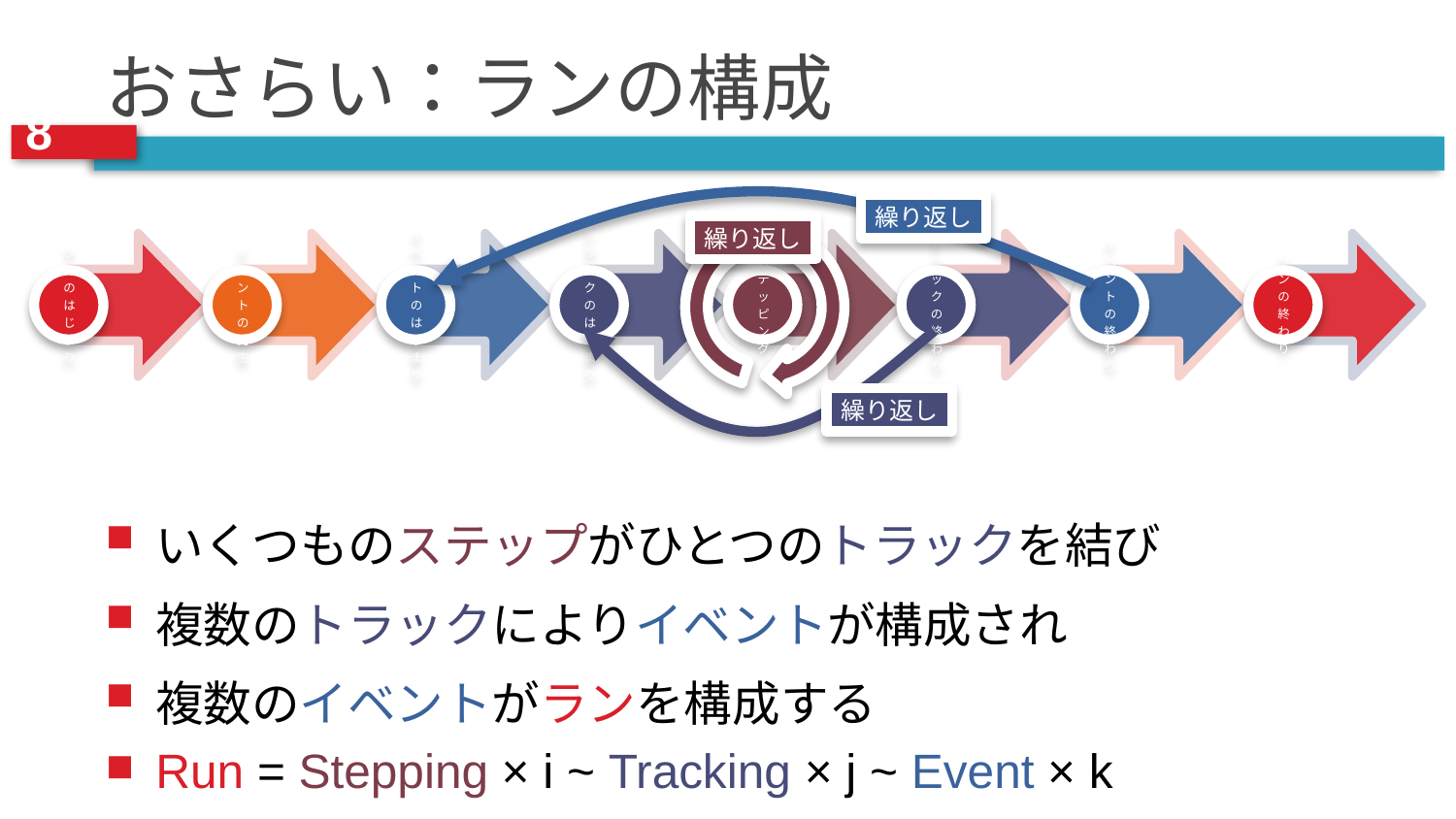

Geant4 Tutorial @ Japan 2007 - Histograming and Analysis using ROOT
# おさらい：ランの構成

繰り返し
ランのはじまり
イベントの発生
トラックのはじまり
イベントのはじまり
ランの終わり
ステッピング
トラックの終わり
イベントの終わり

繰り返し

繰り返し
いくつものステップがひとつのトラックを結び
複数のトラックによりイベントが構成され
複数のイベントがランを構成する
Run = Stepping × i ~ Tracking × j ~ Event × k
平成19年10月18日(木)